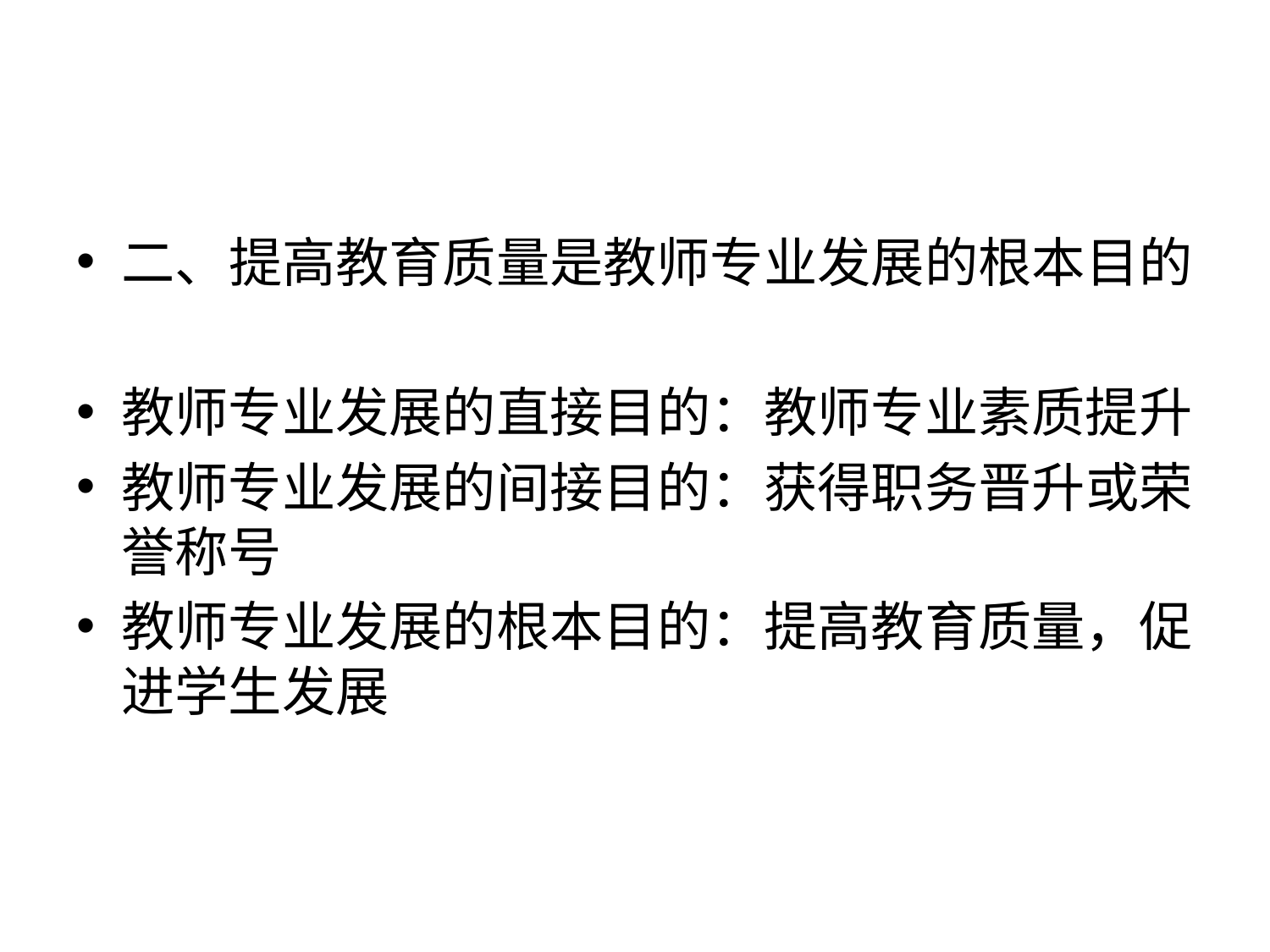

#
二、提高教育质量是教师专业发展的根本目的

教师专业发展的直接目的：教师专业素质提升
教师专业发展的间接目的：获得职务晋升或荣誉称号
教师专业发展的根本目的：提高教育质量，促进学生发展